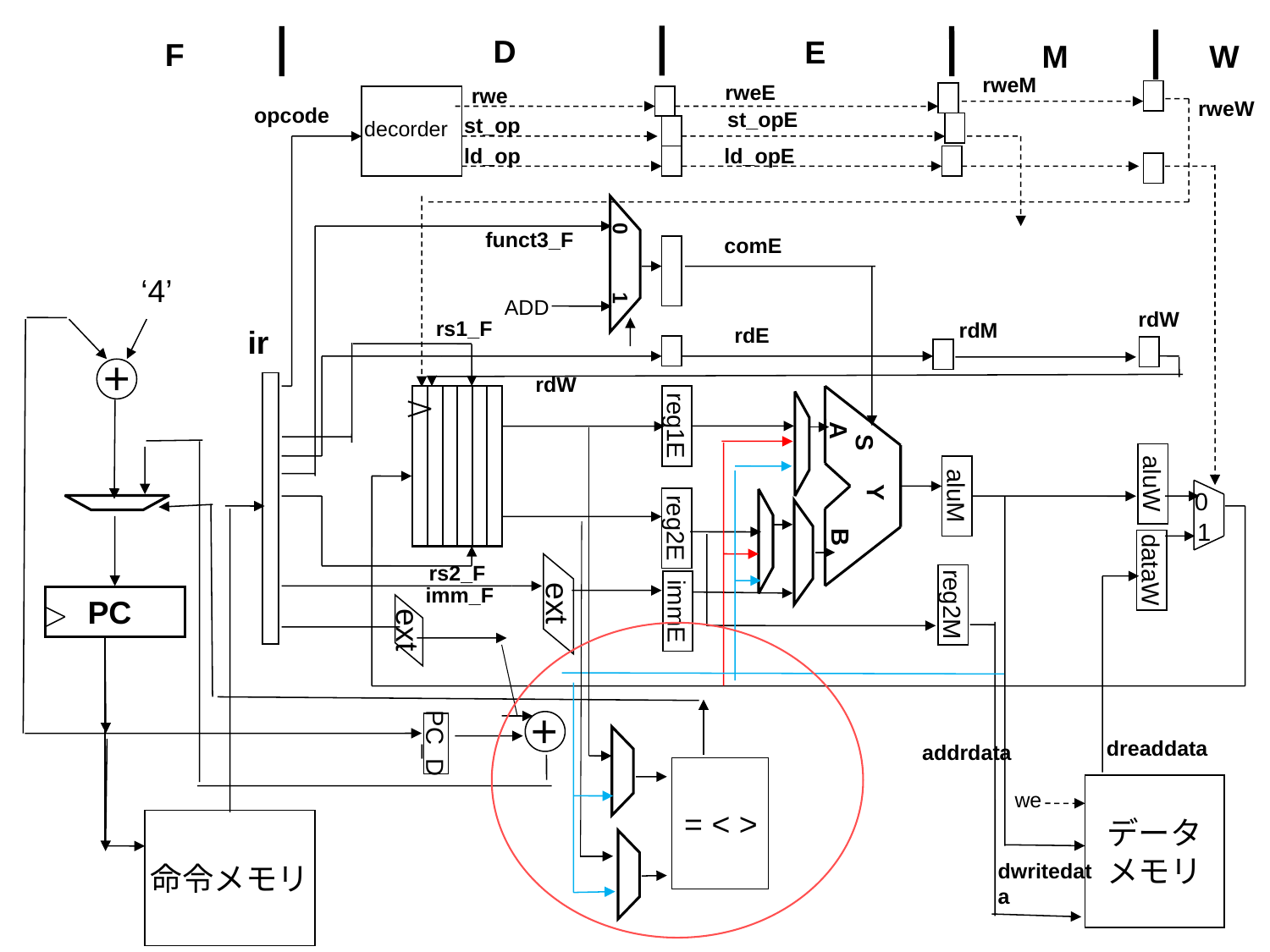

D

E

F

M
W
rweM
rweE
rwe

rweW
opcode

st_opE

st_op

decorder

ld_op

ld_opE

funct3_F
0

comE

‘4’

ADD
1
rdW

rs1_F
rdM
ir
rdE

＋
rdW

A
reg1E

S

aluW

Y

0

1
aluM

reg2E
B

rs2_F

dataW

imm_F

PC

ext
reg2M

immE

ext

＋

dreaddata
PC_D

addrdata

= < >

データ
メモリ

we

命令メモリ

dwritedata